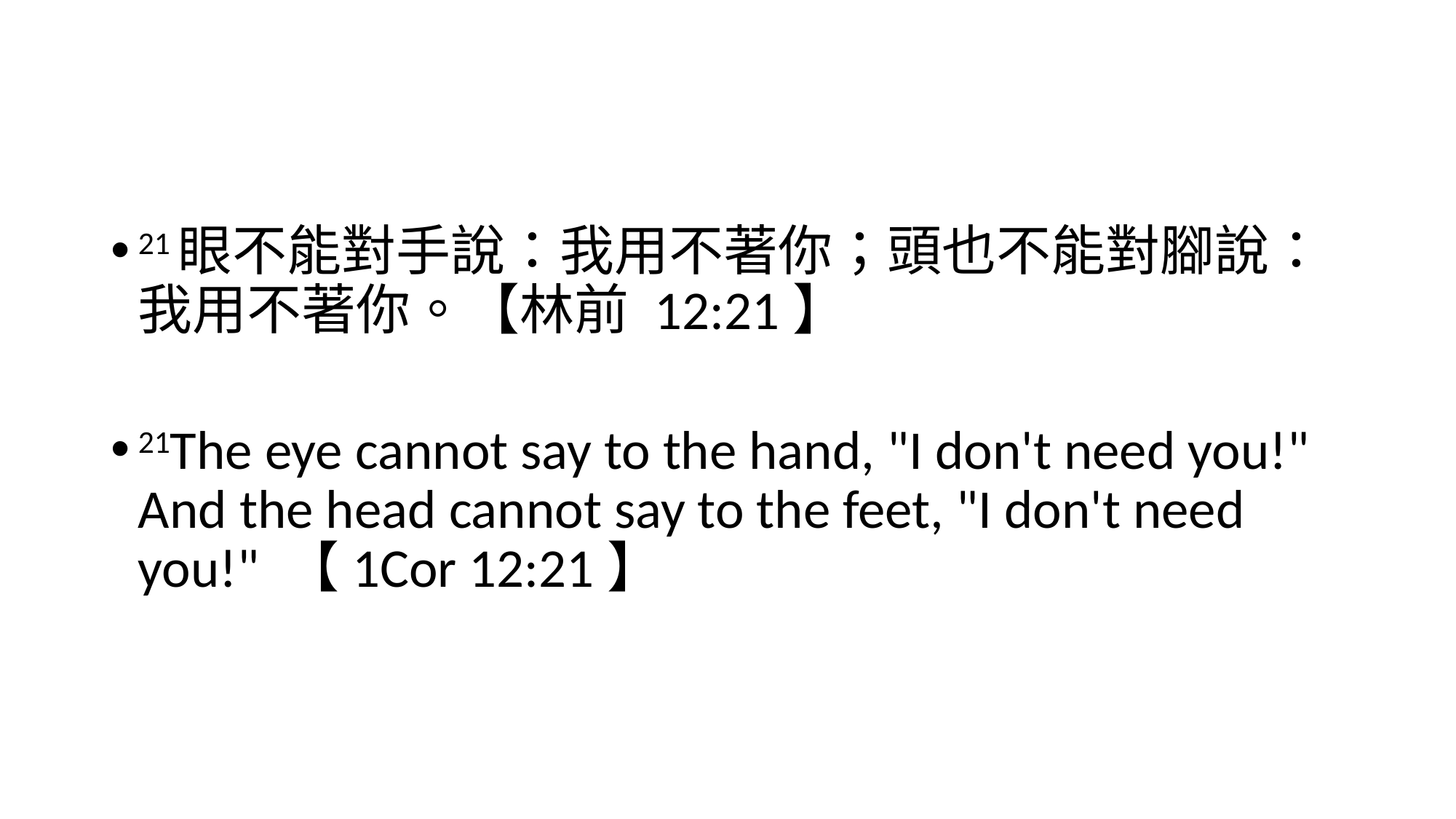

#
21眼不能對手說：我用不著你；頭也不能對腳說：我用不著你。【林前 12:21】
21The eye cannot say to the hand, "I don't need you!" And the head cannot say to the feet, "I don't need you!" 【1Cor 12:21】